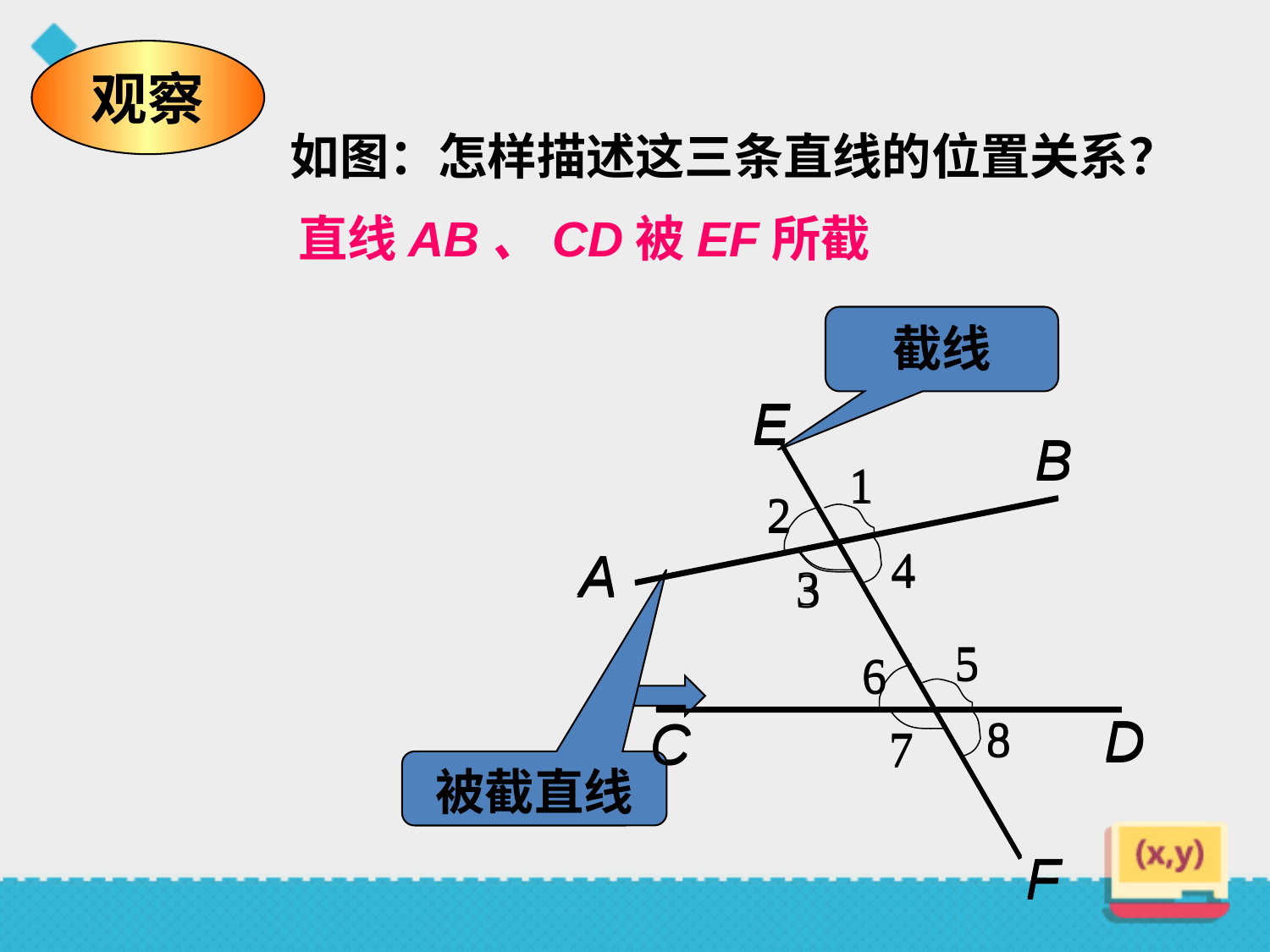

观察
如图：怎样描述这三条直线的位置关系？
直线AB、CD被EF所截
截线
E
B
1
2
4
3

5
6
8
7

A
D
C

F
E
B

1
2
4
3

5
6
8
7

A
D
C

F

被截直线